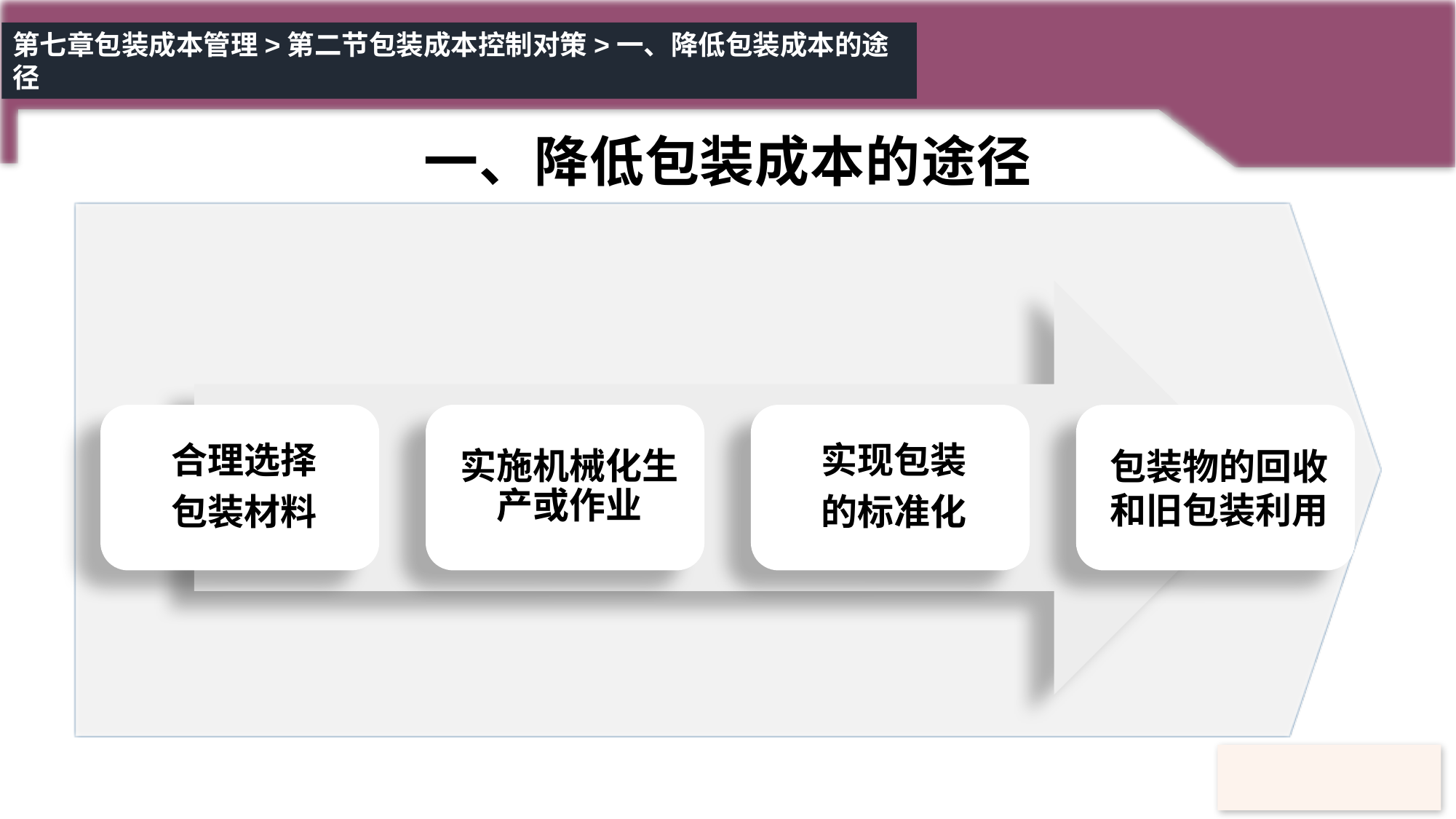

第七章包装成本管理>第二节包装成本控制对策>一、降低包装成本的途径
# 一、降低包装成本的途径
合理选择
包装材料
实施机械化生产或作业
实现包装
的标准化
包装物的回收和旧包装利用